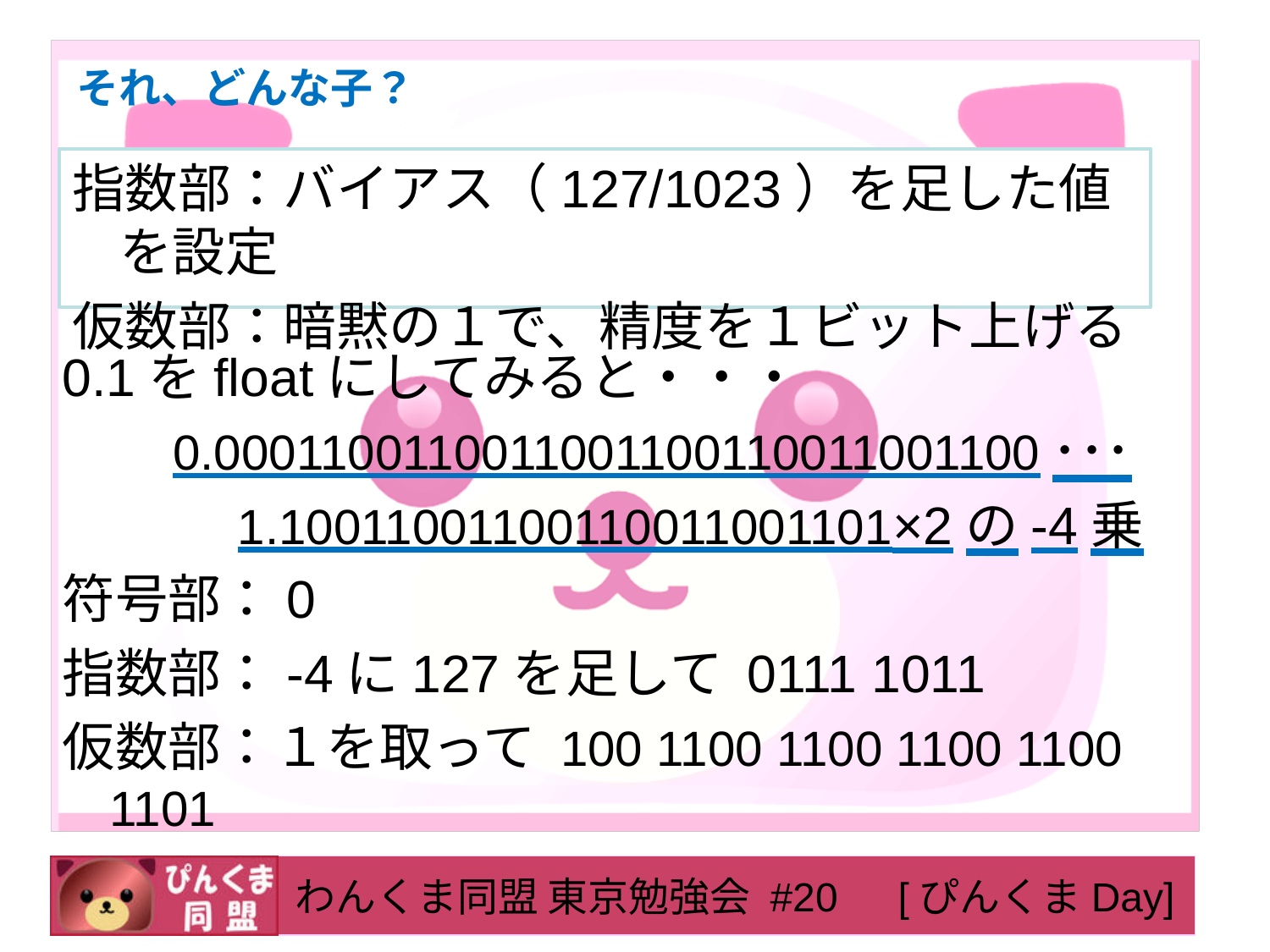

# それ、どんな子？
指数部：バイアス（127/1023）を足した値を設定
仮数部：暗黙の１で、精度を１ビット上げる
0.1をfloatにしてみると・・・
　　0.0001100110011001100110011001100･･･
            1.10011001100110011001101×2の-4乗
符号部：0
指数部：-4に127を足して 0111 1011
仮数部：１を取って 100 1100 1100 1100 1100 1101